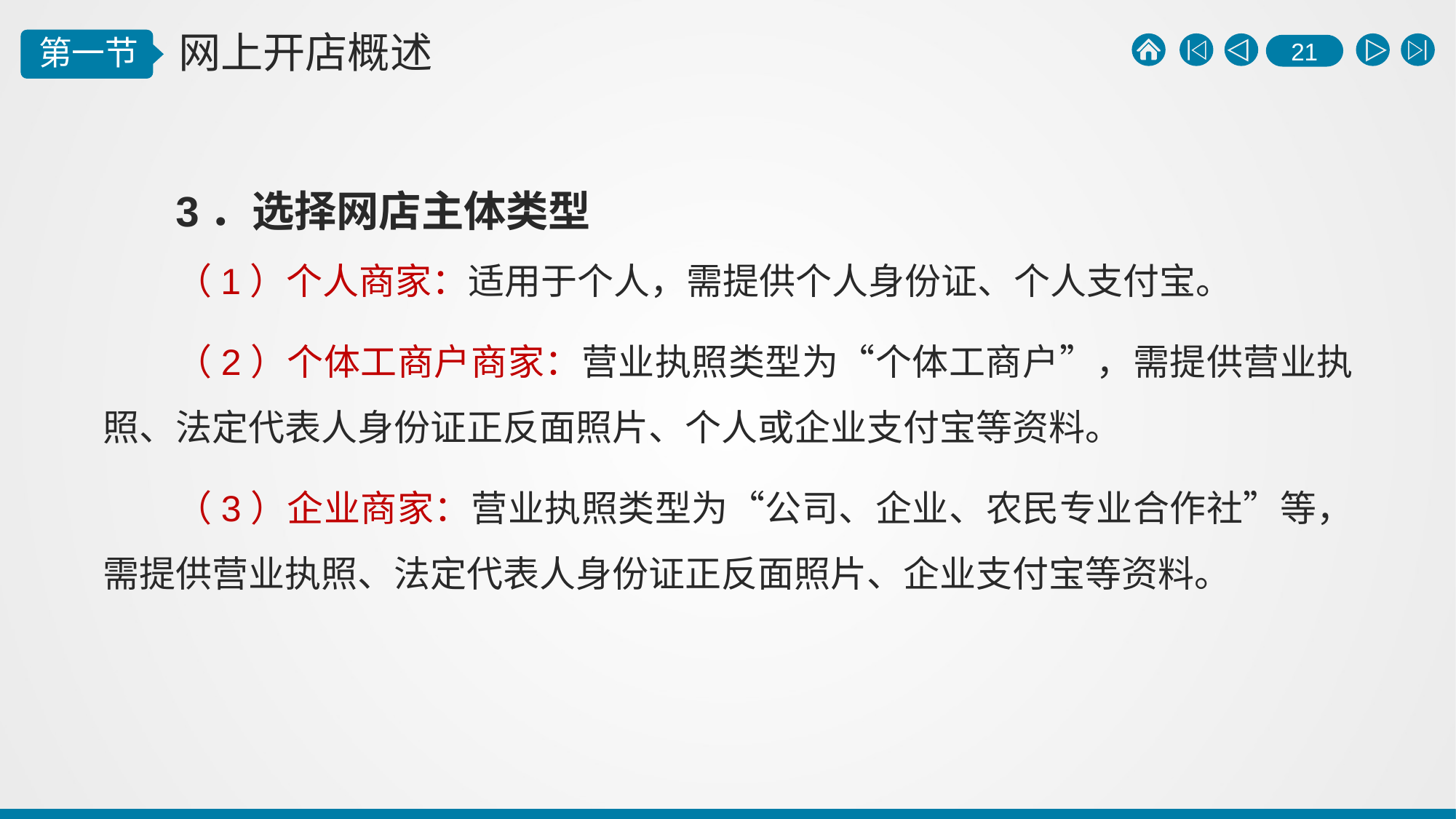

3．选择网店主体类型
（1）个人商家：适用于个人，需提供个人身份证、个人支付宝。
（2）个体工商户商家：营业执照类型为“个体工商户”，需提供营业执照、法定代表人身份证正反面照片、个人或企业支付宝等资料。
（3）企业商家：营业执照类型为“公司、企业、农民专业合作社”等，需提供营业执照、法定代表人身份证正反面照片、企业支付宝等资料。